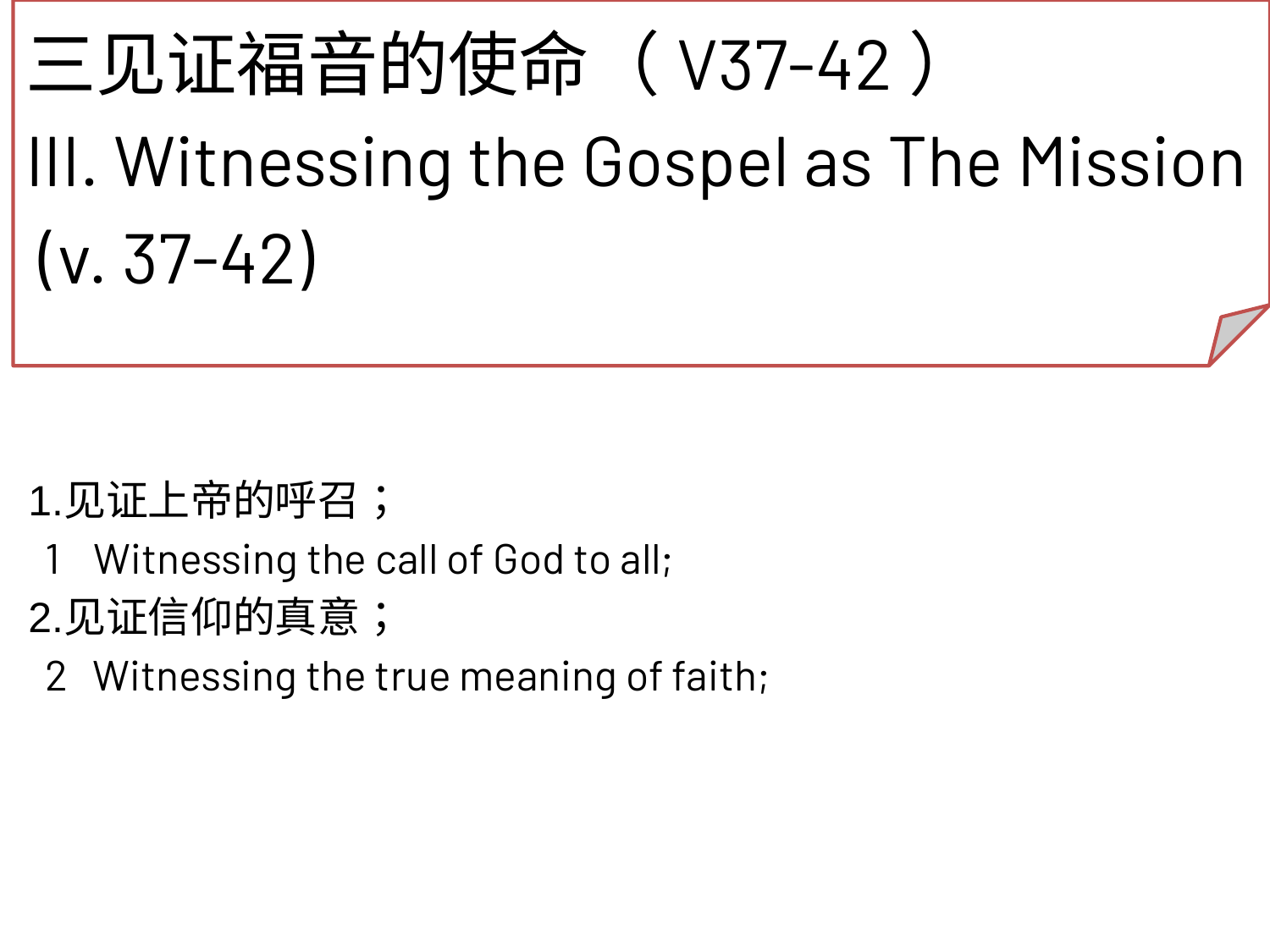

三见证福音的使命（V37-42）
III. Witnessing the Gospel as The Mission  (v. 37-42)
见证上帝的呼召；
  1    Witnessing the call of God to all;
见证信仰的真意；
  2   Witnessing the true meaning of faith;